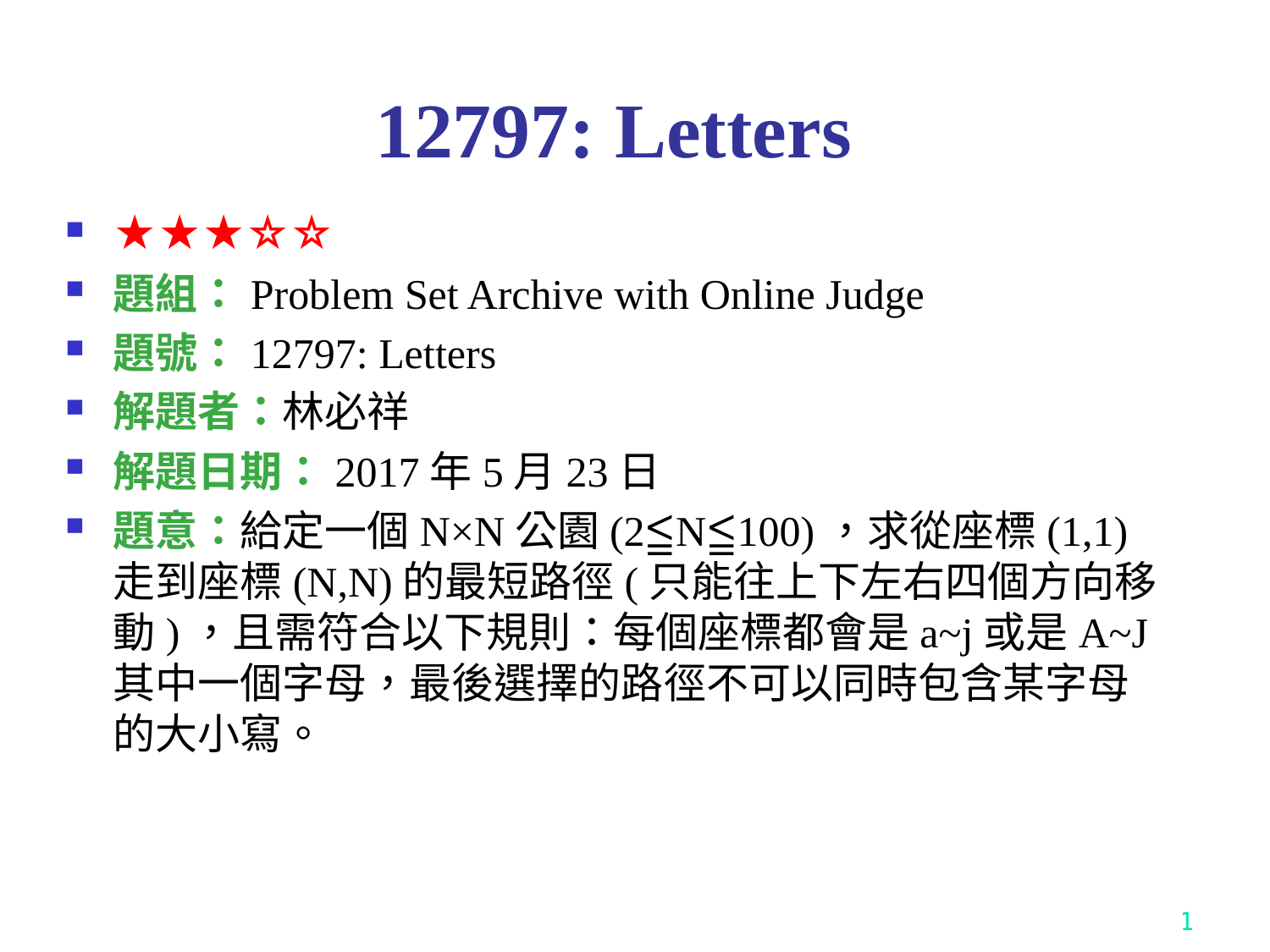

# 12797: Letters
★★★☆☆
題組：Problem Set Archive with Online Judge
題號：12797: Letters
解題者：林必祥
解題日期：2017年5月23日
題意：給定一個N×N公園(2≦N≦100)，求從座標(1,1)走到座標(N,N)的最短路徑(只能往上下左右四個方向移動)，且需符合以下規則：每個座標都會是a~j或是A~J其中一個字母，最後選擇的路徑不可以同時包含某字母的大小寫。
1